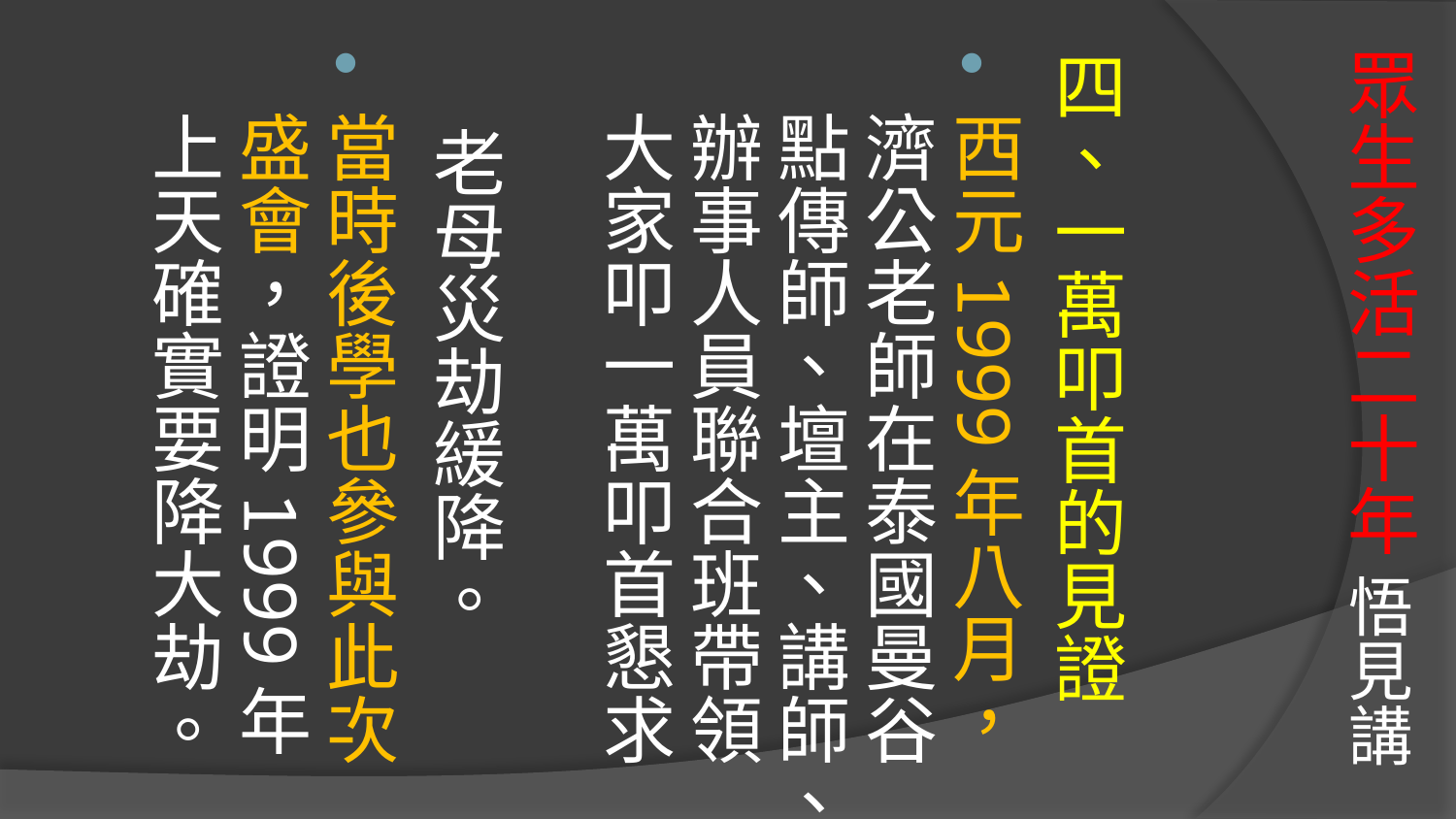

# 眾生多活二十年 悟見講
四、一萬叩首的見證
西元1999年八月，濟公老師在泰國曼谷點傳師、壇主、講師、辦事人員聯合班帶領大家叩一萬叩首懇求                                             老母災劫緩降。
當時後學也參與此次盛會，證明1999年上天確實要降大劫。